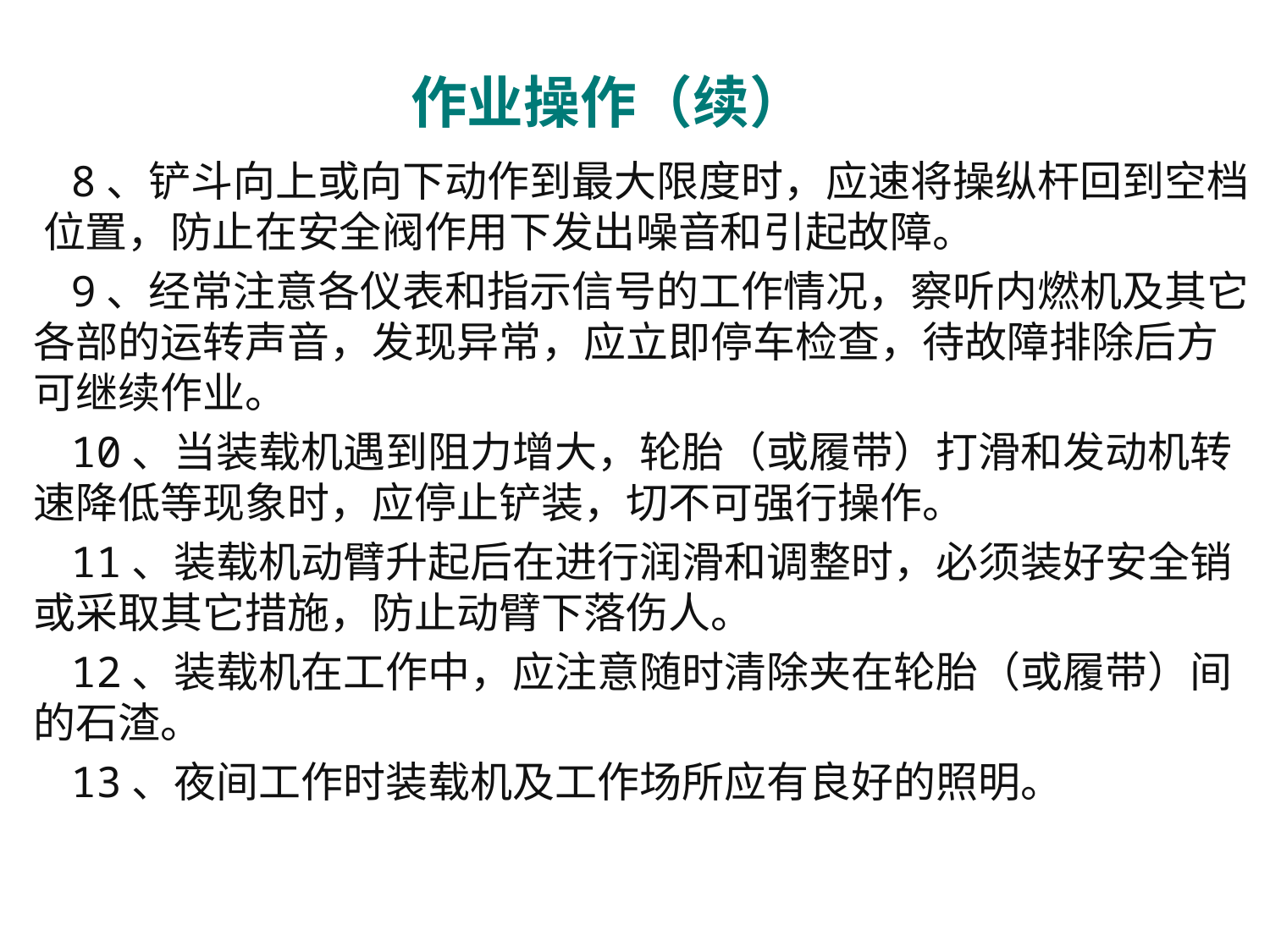

作业操作（续）
8、铲斗向上或向下动作到最大限度时，应速将操纵杆回到空档  位置，防止在安全阀作用下发出噪音和引起故障。
9、经常注意各仪表和指示信号的工作情况，察听内燃机及其它各部的运转声音，发现异常，应立即停车检查，待故障排除后方可继续作业。
10、当装载机遇到阻力增大，轮胎（或履带）打滑和发动机转速降低等现象时，应停止铲装，切不可强行操作。
11、装载机动臂升起后在进行润滑和调整时，必须装好安全销或采取其它措施，防止动臂下落伤人。
12、装载机在工作中，应注意随时清除夹在轮胎（或履带）间的石渣。
13、夜间工作时装载机及工作场所应有良好的照明。